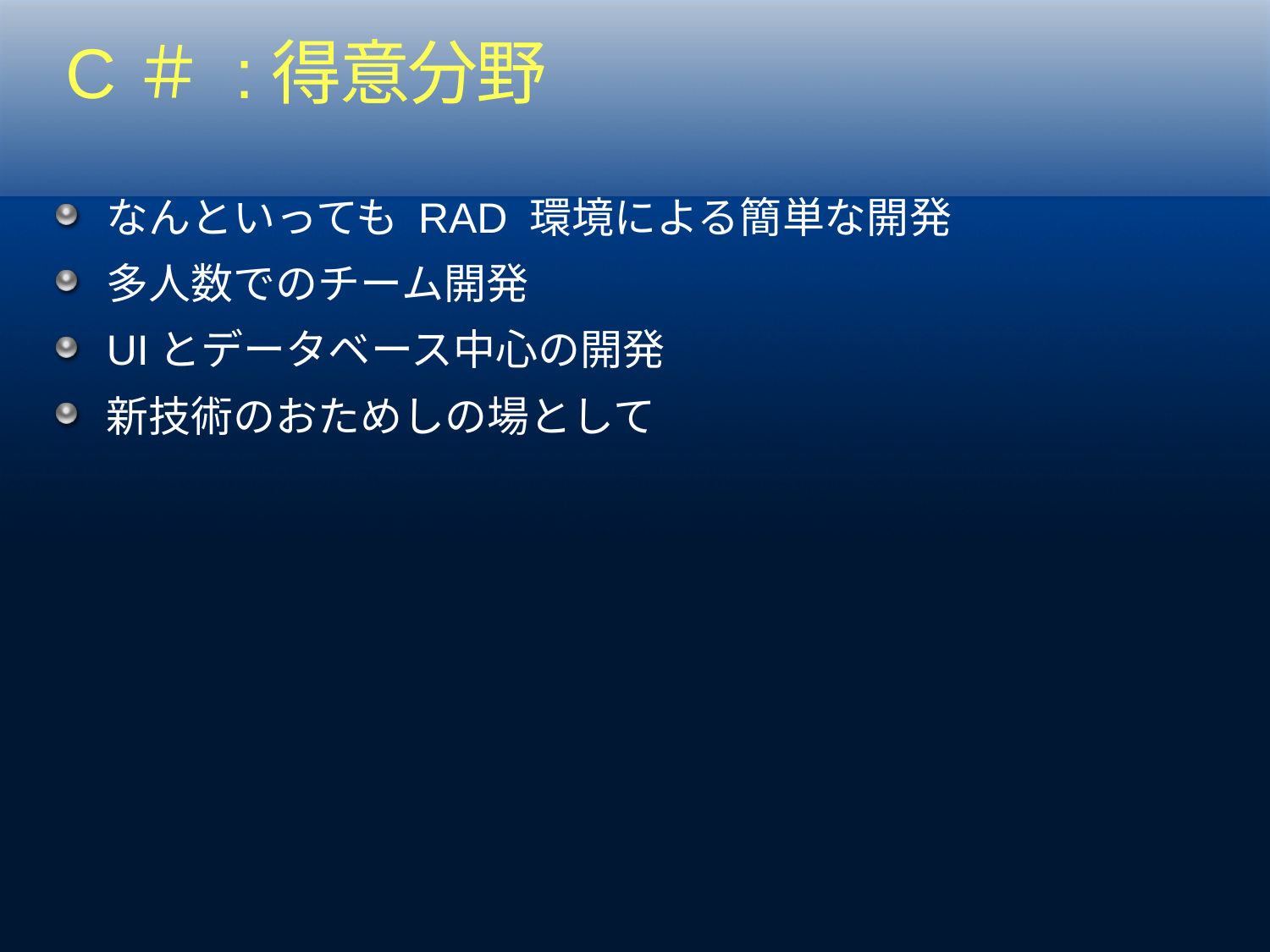

# C＃ :得意分野
なんといっても RAD 環境による簡単な開発
多人数でのチーム開発
UIとデータベース中心の開発
新技術のおためしの場として